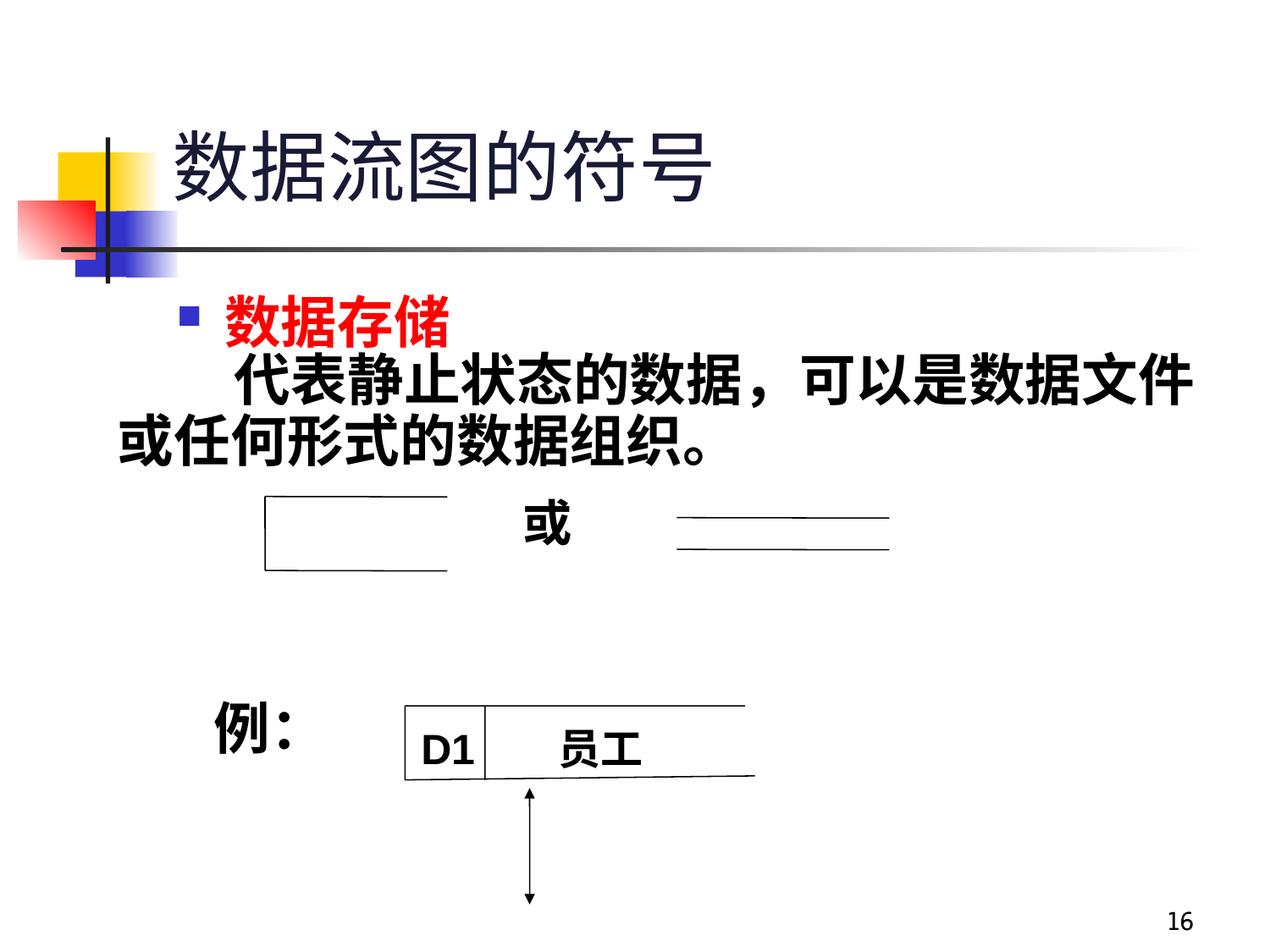

# 数据流图的符号
数据存储
        代表静止状态的数据，可以是数据文件或任何形式的数据组织。
或

例：

D1
员工

16